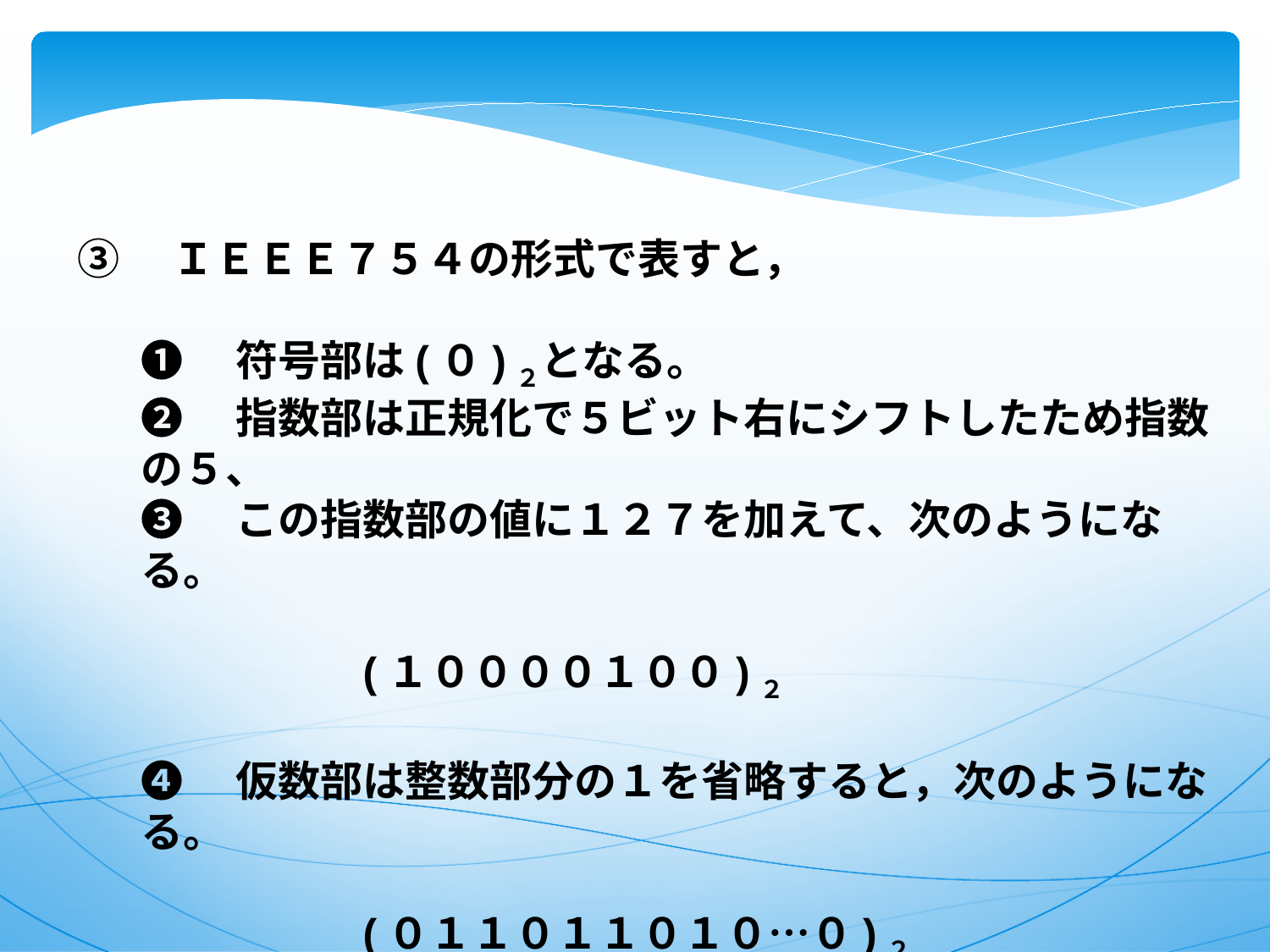

③　ＩＥＥＥ７５４の形式で表すと，

❶　符号部は(０)２となる。
❷　指数部は正規化で５ビット右にシフトしたため指数の５、
❸　この指数部の値に１２７を加えて、次のようになる。

　　　　　(１００００１００)２

❹　仮数部は整数部分の１を省略すると，次のようになる。

　　　　　(０１１０１１０１０…０)２